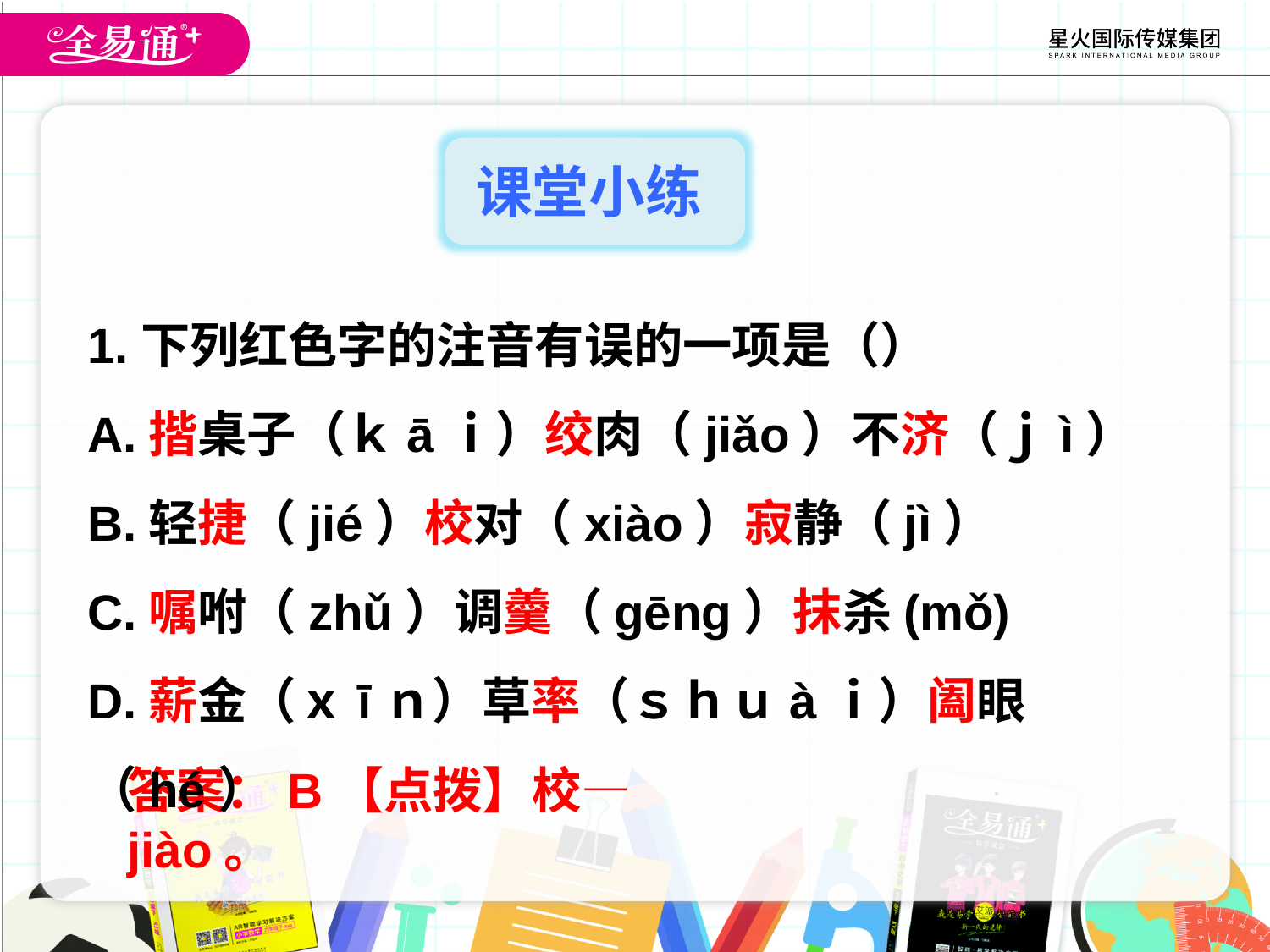

课堂小练
1.下列红色字的注音有误的一项是（）
A.揩桌子（ｋāｉ）绞肉（jiǎo）不济（ｊì）
B.轻捷（jié）校对（xiào）寂静（jì）
C.嘱咐（zhǔ）调羹（gēng）抹杀(mǒ)
D.薪金（ｘīｎ）草率（ｓｈｕàｉ）阖眼（hé）
答案：B【点拨】校—jiào。